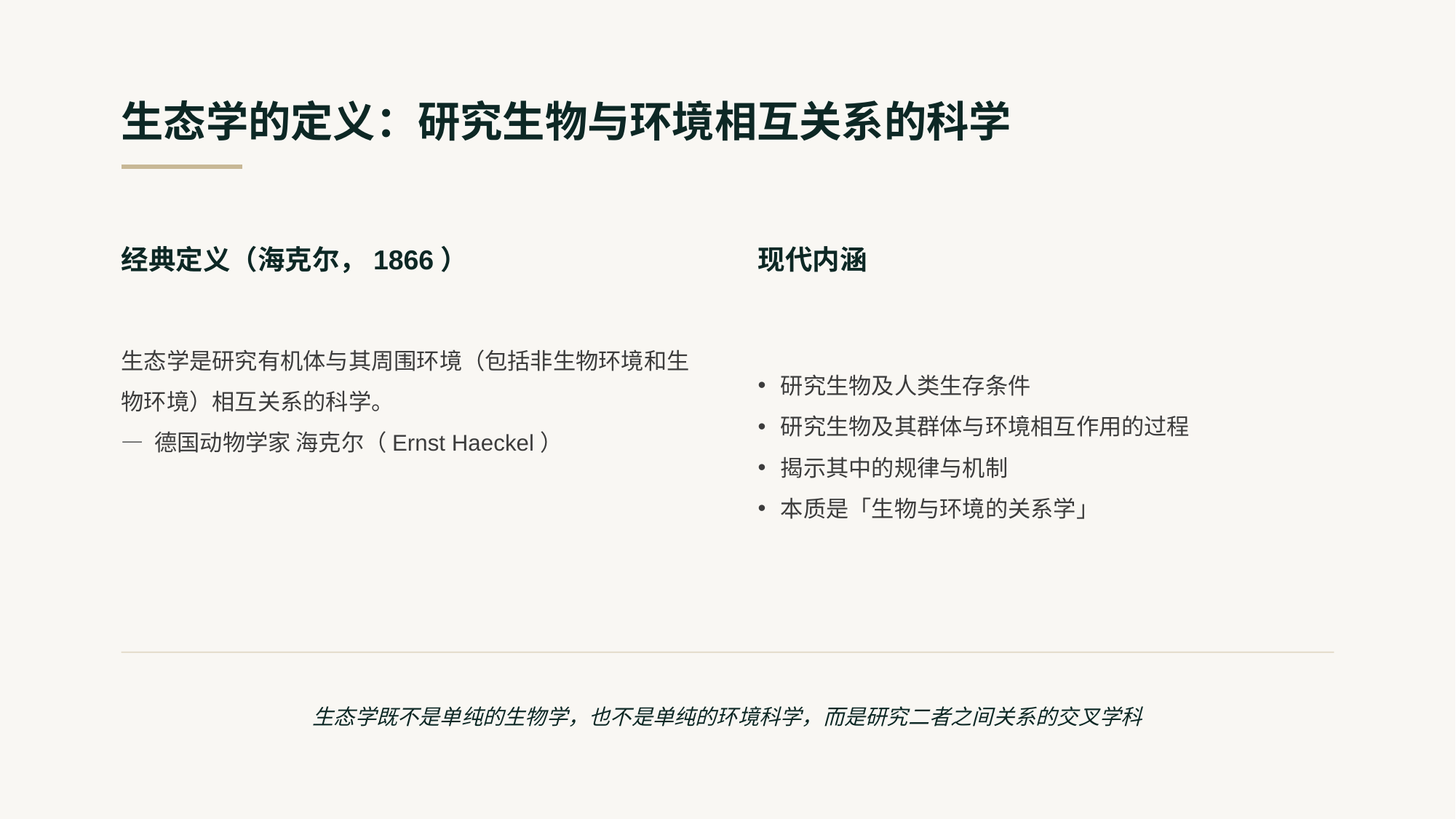

生态学的定义：研究生物与环境相互关系的科学
经典定义（海克尔，1866）
现代内涵
生态学是研究有机体与其周围环境（包括非生物环境和生物环境）相互关系的科学。
— 德国动物学家 海克尔（Ernst Haeckel）
研究生物及人类生存条件
研究生物及其群体与环境相互作用的过程
揭示其中的规律与机制
本质是「生物与环境的关系学」
生态学既不是单纯的生物学，也不是单纯的环境科学，而是研究二者之间关系的交叉学科